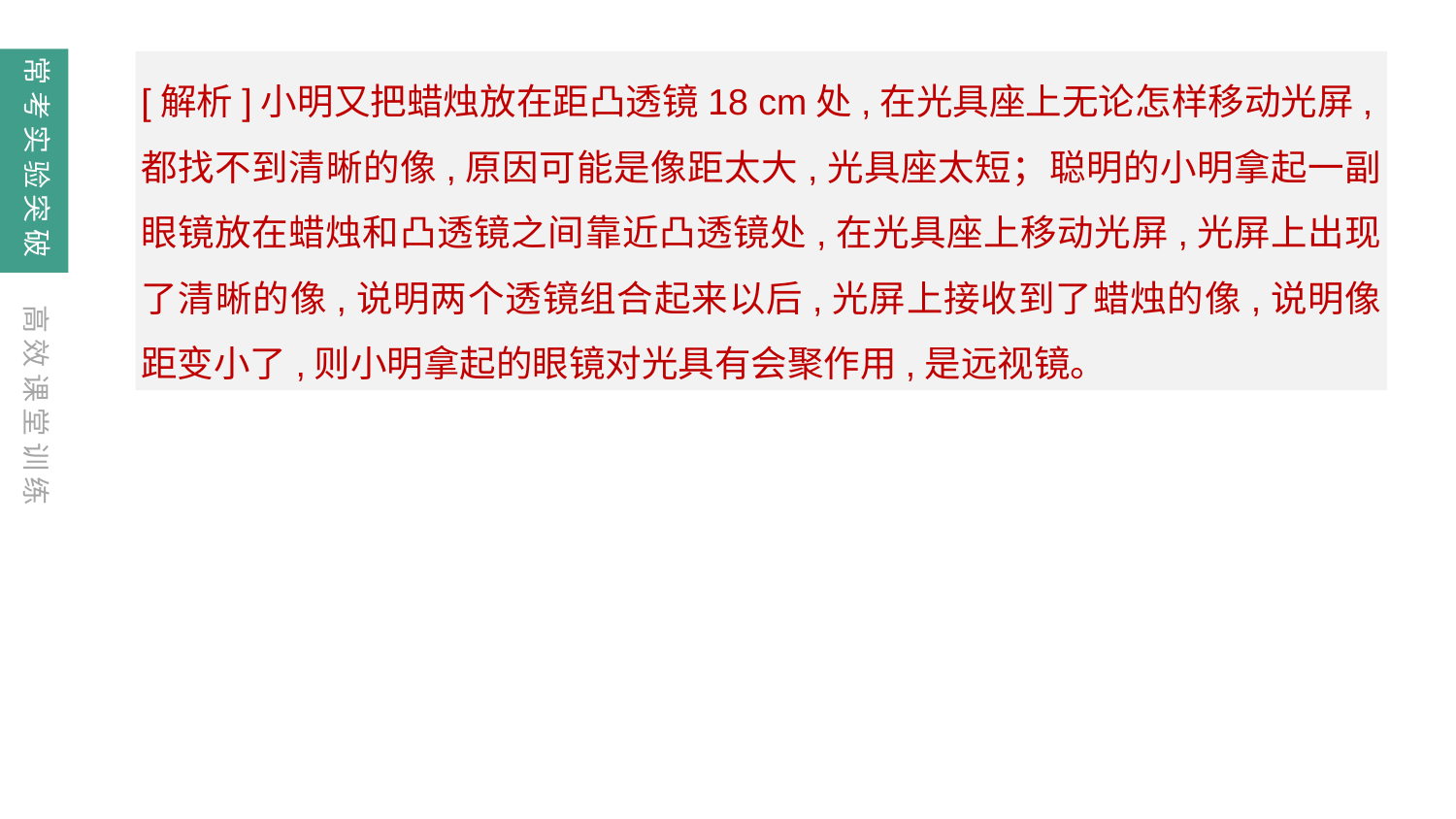

常考实验突破

[解析]小明又把蜡烛放在距凸透镜18 cm处,在光具座上无论怎样移动光屏,都找不到清晰的像,原因可能是像距太大,光具座太短；聪明的小明拿起一副眼镜放在蜡烛和凸透镜之间靠近凸透镜处,在光具座上移动光屏,光屏上出现了清晰的像,说明两个透镜组合起来以后,光屏上接收到了蜡烛的像,说明像距变小了,则小明拿起的眼镜对光具有会聚作用,是远视镜。
高效课堂训练